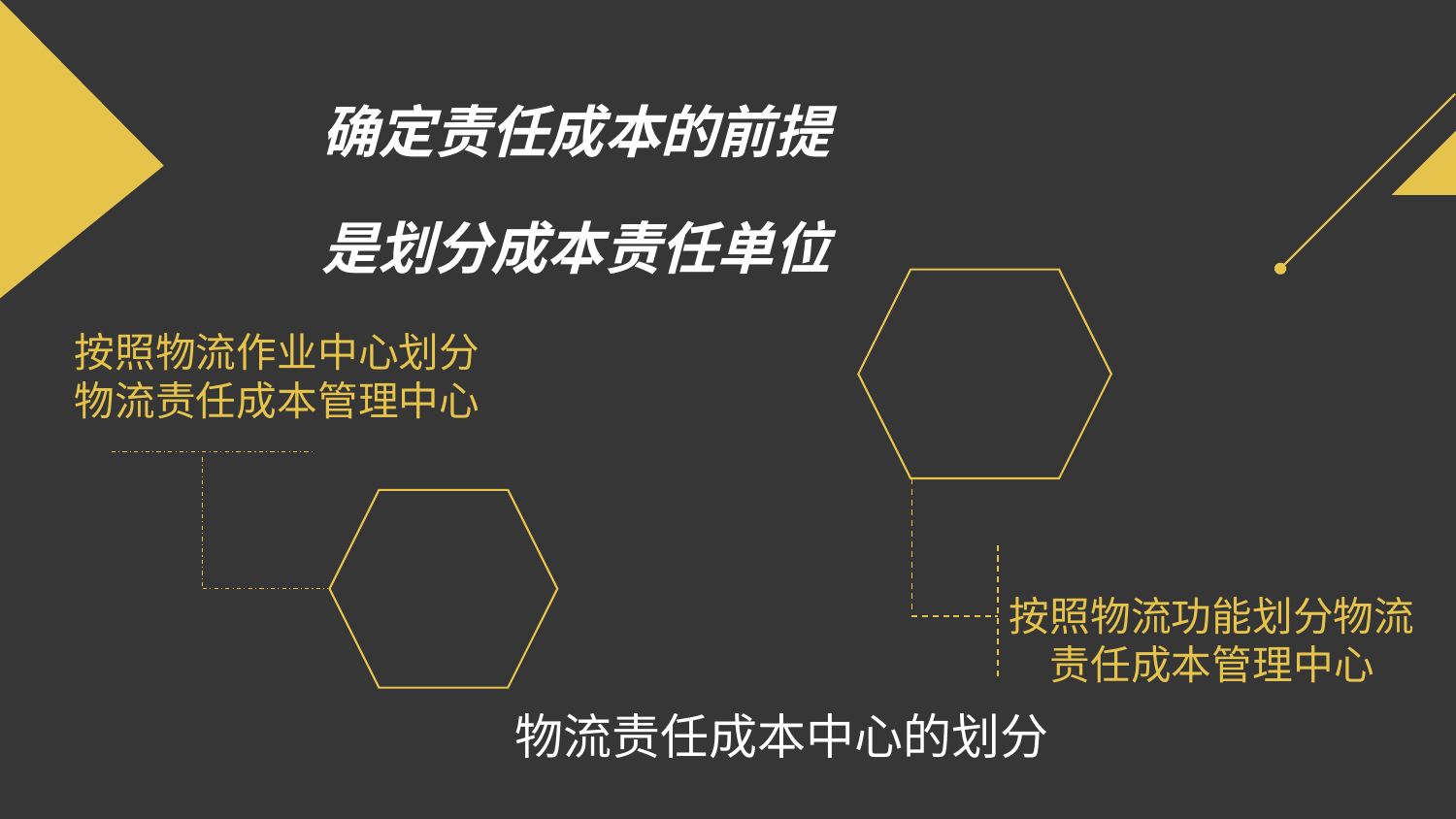

确定责任成本的前提
是划分成本责任单位

按照物流功能划分物流责任成本管理中心

按照物流作业中心划分物流责任成本管理中心

物流责任成本中心的划分